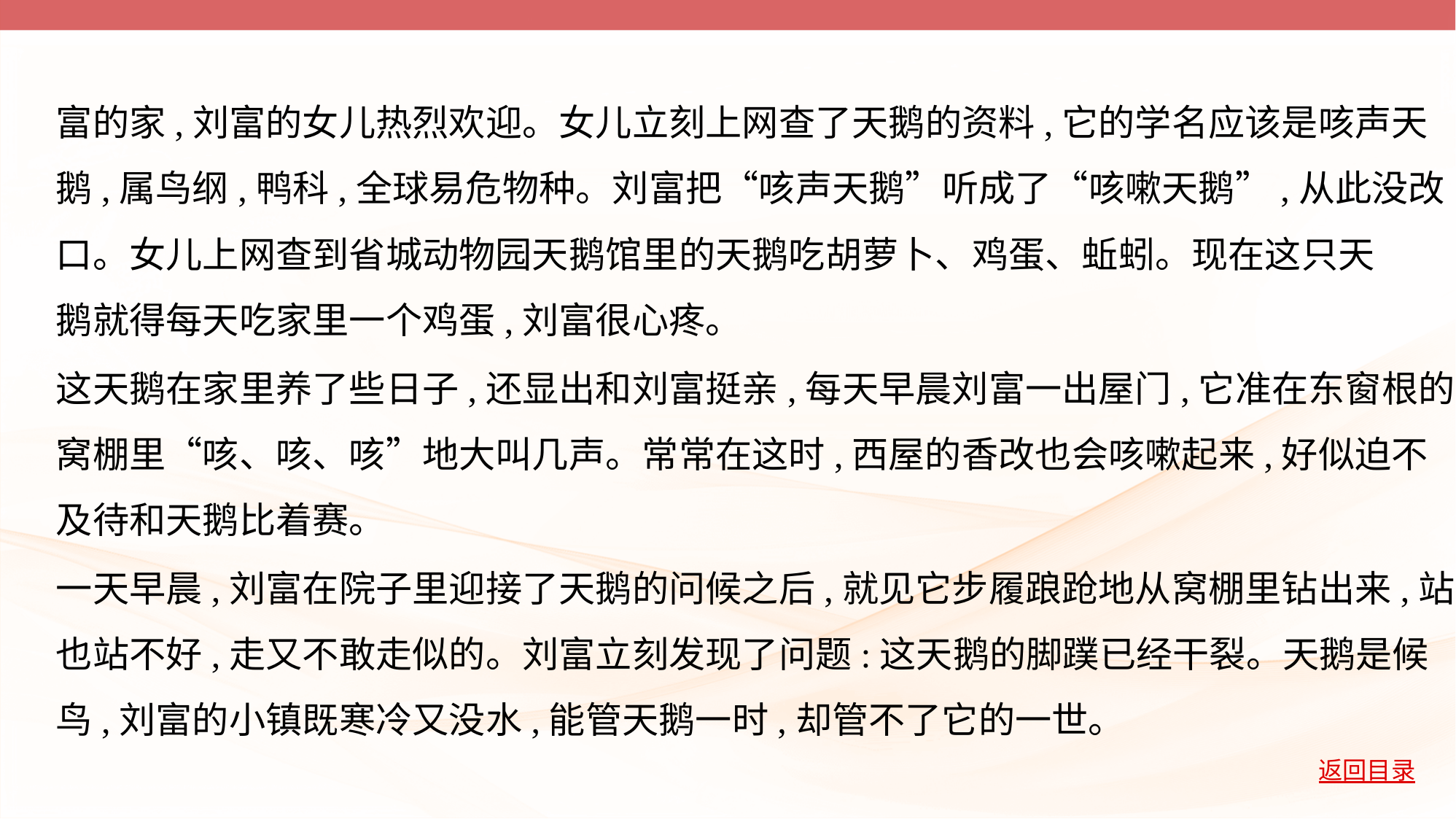

富的家,刘富的女儿热烈欢迎。女儿立刻上网查了天鹅的资料,它的学名应该是咳声天
鹅,属鸟纲,鸭科,全球易危物种。刘富把“咳声天鹅”听成了“咳嗽天鹅”,从此没改
口。女儿上网查到省城动物园天鹅馆里的天鹅吃胡萝卜、鸡蛋、蚯蚓。现在这只天
鹅就得每天吃家里一个鸡蛋,刘富很心疼。
这天鹅在家里养了些日子,还显出和刘富挺亲,每天早晨刘富一出屋门,它准在东窗根的
窝棚里“咳、咳、咳”地大叫几声。常常在这时,西屋的香改也会咳嗽起来,好似迫不
及待和天鹅比着赛。
一天早晨,刘富在院子里迎接了天鹅的问候之后,就见它步履踉跄地从窝棚里钻出来,站
也站不好,走又不敢走似的。刘富立刻发现了问题:这天鹅的脚蹼已经干裂。天鹅是候
鸟,刘富的小镇既寒冷又没水,能管天鹅一时,却管不了它的一世。